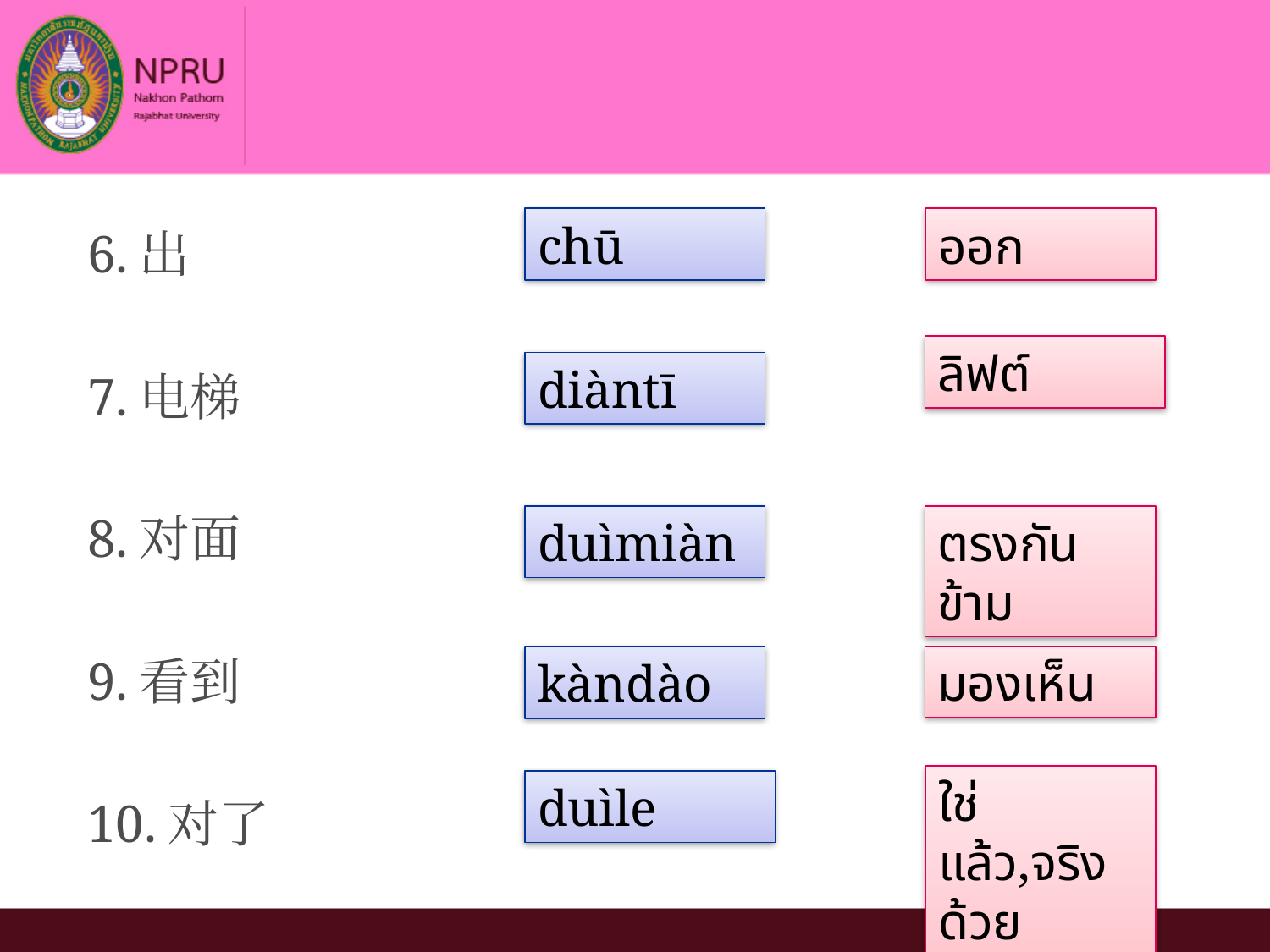

#
chū
ออก
6.出

7.电梯

8.对面

9.看到

10.对了
ลิฟต์
diàntī
duìmiàn
ตรงกันข้าม
มองเห็น
kàndào
ใช่แล้ว,จริงด้วย
duìle